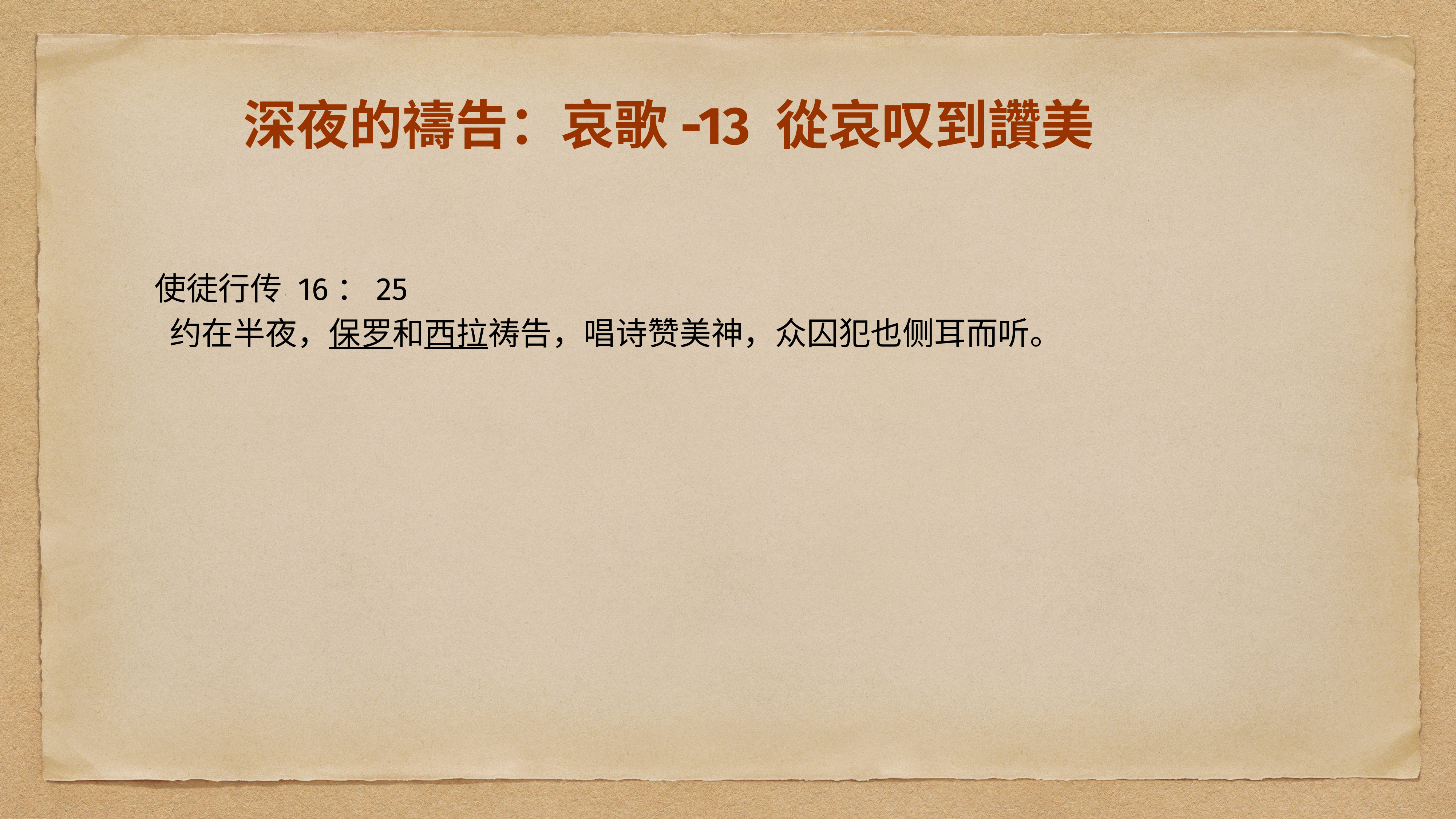

# 深夜的禱告：哀歌-13 從哀叹到讚美
使徒行传 16：25
 约在半夜，保罗和西拉祷告，唱诗赞美神，众囚犯也侧耳而听。